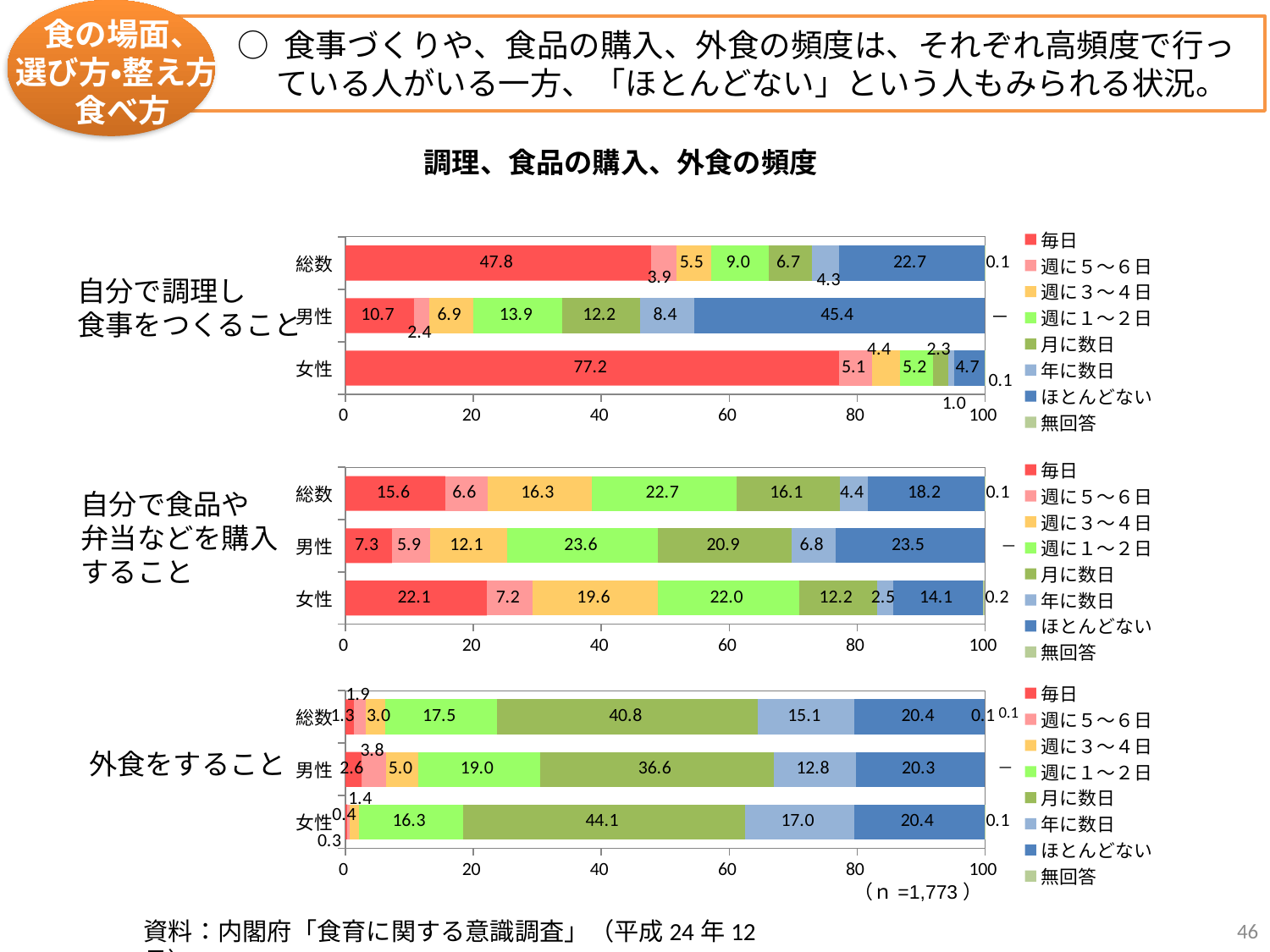

食の場面、
選び方・整え方・食べ方

○ 食事づくりや、食品の購入、外食の頻度は、それぞれ高頻度で行っ
　 ている人がいる一方、「ほとんどない」という人もみられる状況。
調理、食品の購入、外食の頻度

### Chart

| Category | 毎日 | 週に５～６日 | 週に３～４日 | 週に１～２日 | 月に数日 | 年に数日 | ほとんどない | 無回答 |
|---|---|---|---|---|---|---|---|---|
| 女性 | 77.2 | 5.1 | 4.4 | 5.2 | 2.3 | 1.0 | 4.7 | 0.1 |
| 男性 | 10.7 | 2.4 | 6.9 | 13.9 | 12.2 | 8.4 | 45.4 | 0.0 |
| 総数 | 47.8 | 3.9 | 5.5 | 9.0 | 6.7 | 4.3 | 22.7 | 0.1 |
自分で調理し
食事をつくること

### Chart

| Category | 毎日 | 週に５～６日 | 週に３～４日 | 週に１～２日 | 月に数日 | 年に数日 | ほとんどない | 無回答 |
|---|---|---|---|---|---|---|---|---|
| 女性 | 22.1 | 7.2 | 19.6 | 22.0 | 12.2 | 2.5 | 14.1 | 0.2 |
| 男性 | 7.3 | 5.9 | 12.1 | 23.6 | 20.9 | 6.8 | 23.5 | 0.0 |
| 総数 | 15.6 | 6.6 | 16.3 | 22.7 | 16.1 | 4.4 | 18.2 | 0.1 |
自分で食品や
弁当などを購入
すること
－

### Chart

| Category | 毎日 | 週に５～６日 | 週に３～４日 | 週に１～２日 | 月に数日 | 年に数日 | ほとんどない | 無回答 |
|---|---|---|---|---|---|---|---|---|
| 女性 | 0.3 | 0.4 | 1.4 | 16.3 | 44.1 | 17.0 | 20.4 | 0.1 |
| 男性 | 2.6 | 3.8 | 5.0 | 19.0 | 36.6 | 12.8 | 20.3 | 0.0 |
| 総数 | 1.3 | 1.9 | 3.0 | 17.5 | 40.8 | 15.1 | 20.4 | 0.1 |
外食をすること
（ｎ=1,773）
46
資料：内閣府「食育に関する意識調査」（平成24年12月）